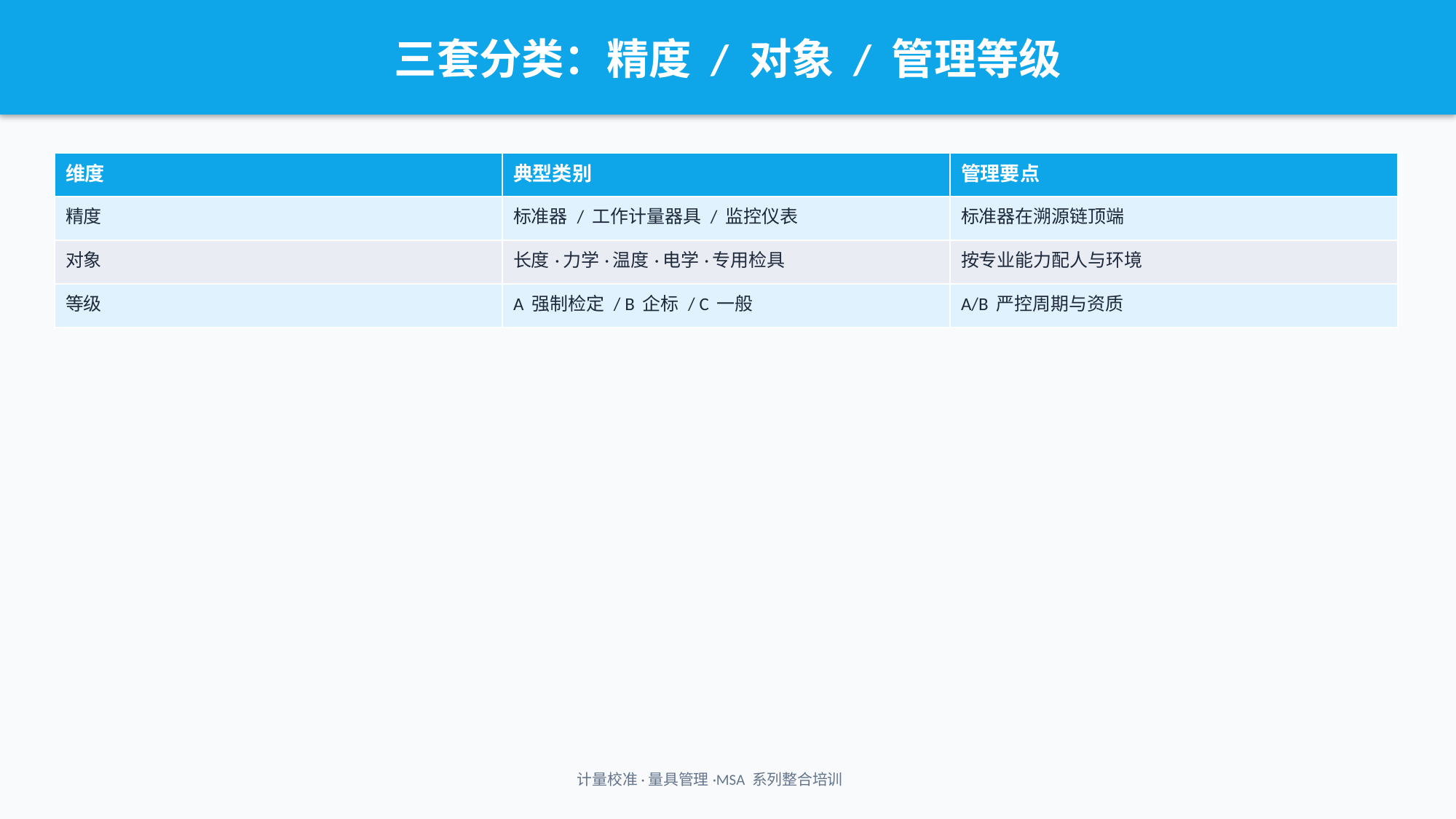

三套分类：精度 / 对象 / 管理等级
| 维度 | 典型类别 | 管理要点 |
| --- | --- | --- |
| 精度 | 标准器 / 工作计量器具 / 监控仪表 | 标准器在溯源链顶端 |
| 对象 | 长度·力学·温度·电学·专用检具 | 按专业能力配人与环境 |
| 等级 | A 强制检定 / B 企标 / C 一般 | A/B 严控周期与资质 |
计量校准·量具管理·MSA 系列整合培训